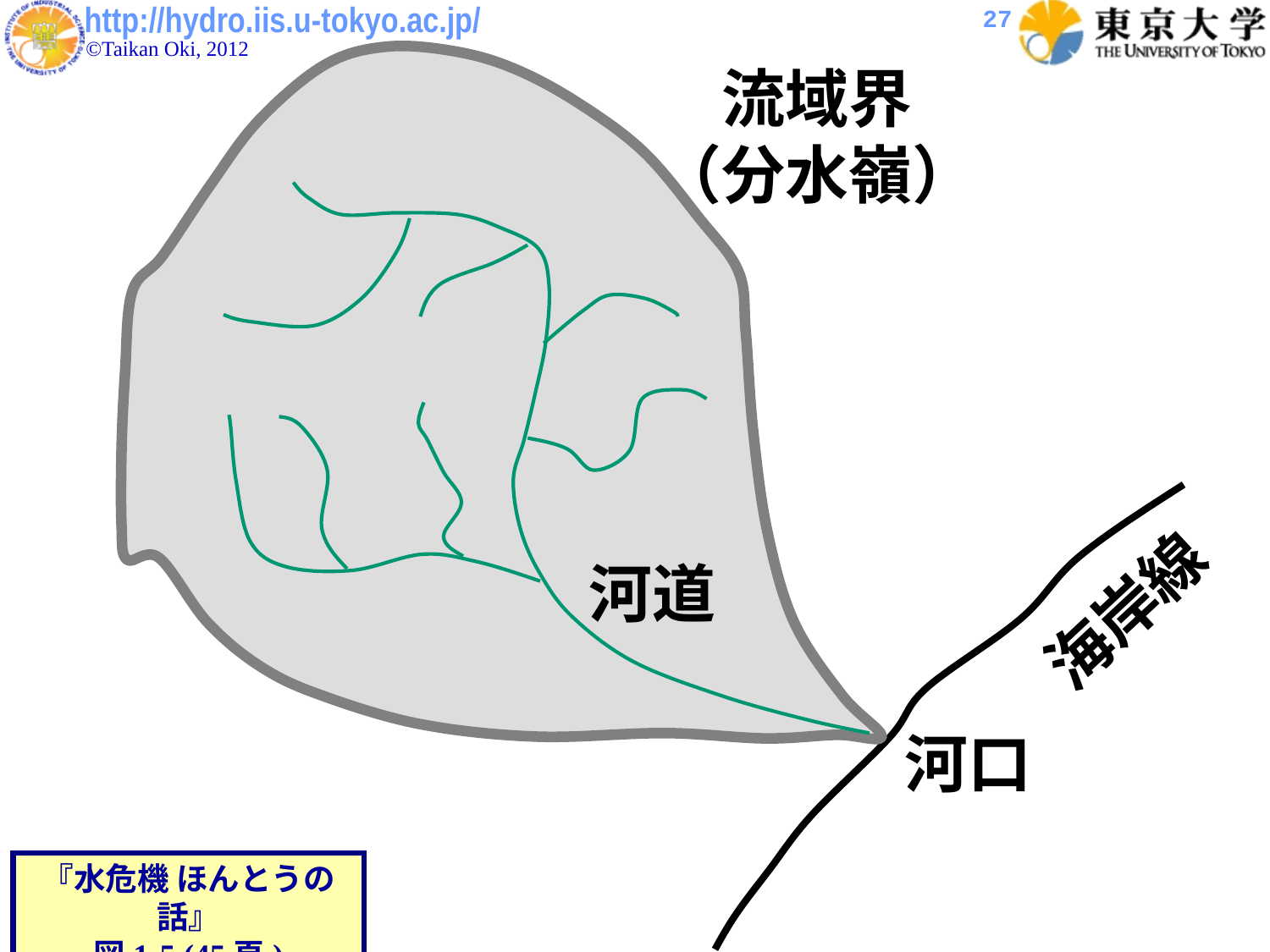

27

流域界
（分水嶺）

河道
海岸線
河口
『水危機 ほんとうの話』
図1-5 (45頁)